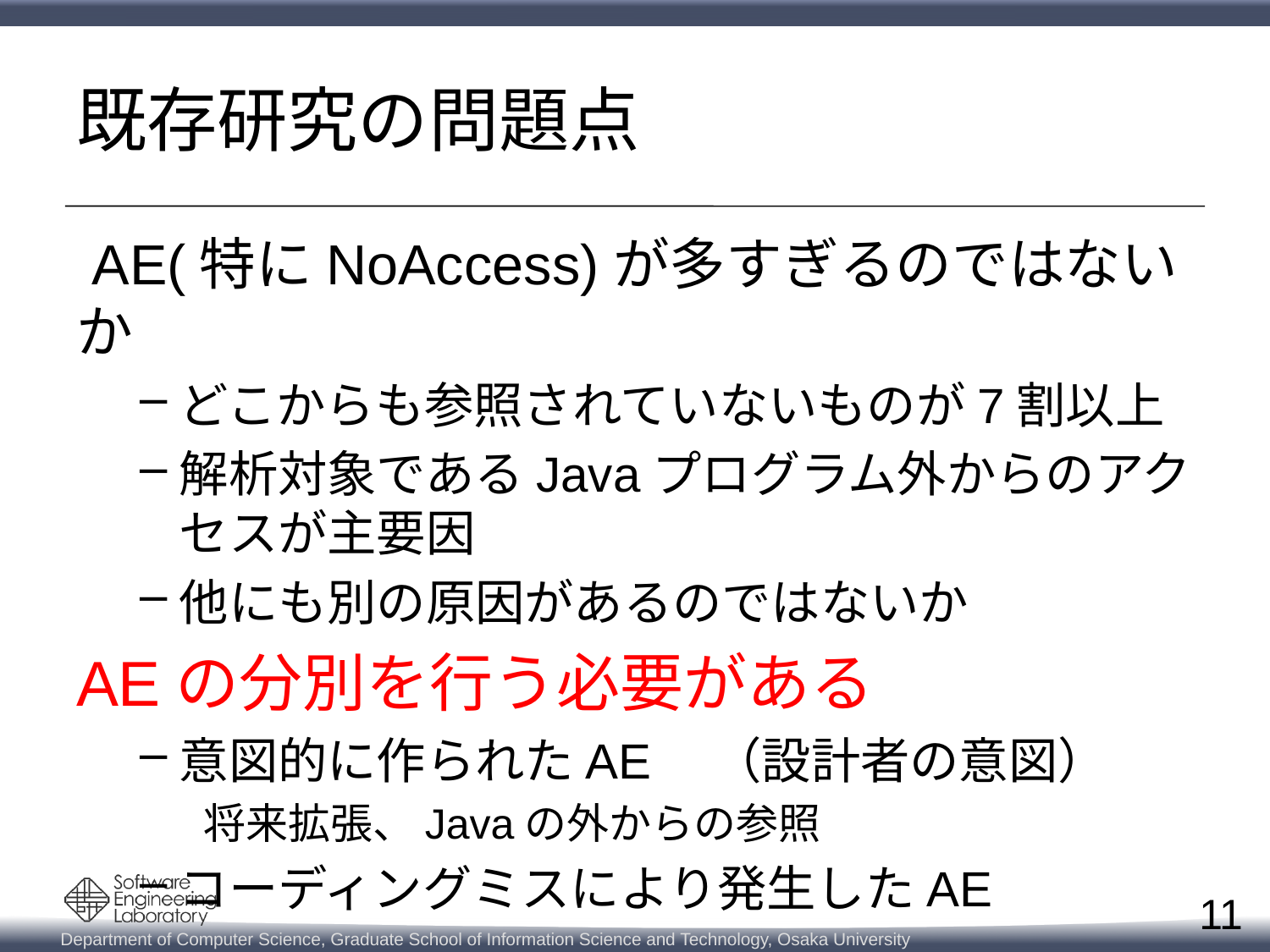

# 既存研究の問題点
 AE(特にNoAccess)が多すぎるのではないか
どこからも参照されていないものが7割以上
解析対象であるJavaプログラム外からのアクセスが主要因
他にも別の原因があるのではないか
AEの分別を行う必要がある
意図的に作られたAE　（設計者の意図）
将来拡張、Javaの外からの参照
コーディングミスにより発生したAE

11